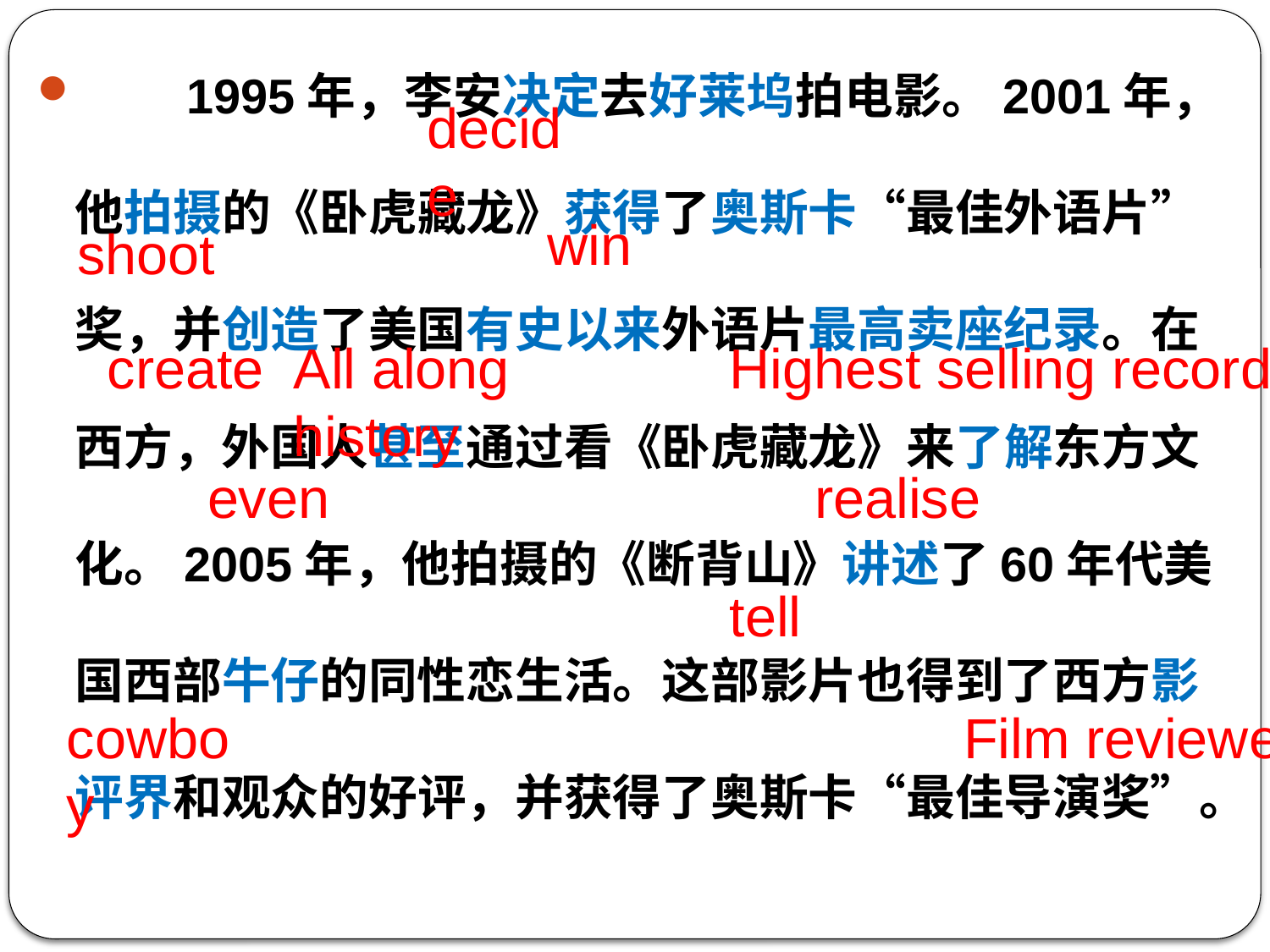

1995年，李安决定去好莱坞拍电影。2001年，他拍摄的《卧虎藏龙》获得了奥斯卡“最佳外语片”奖，并创造了美国有史以来外语片最高卖座纪录。在西方，外国人甚至通过看《卧虎藏龙》来了解东方文化。2005年，他拍摄的《断背山》讲述了60年代美国西部牛仔的同性恋生活。这部影片也得到了西方影评界和观众的好评，并获得了奥斯卡“最佳导演奖”。
decide
win
shoot
create
All along history
Highest selling record
realise
even
tell
Film reviewer
cowboy